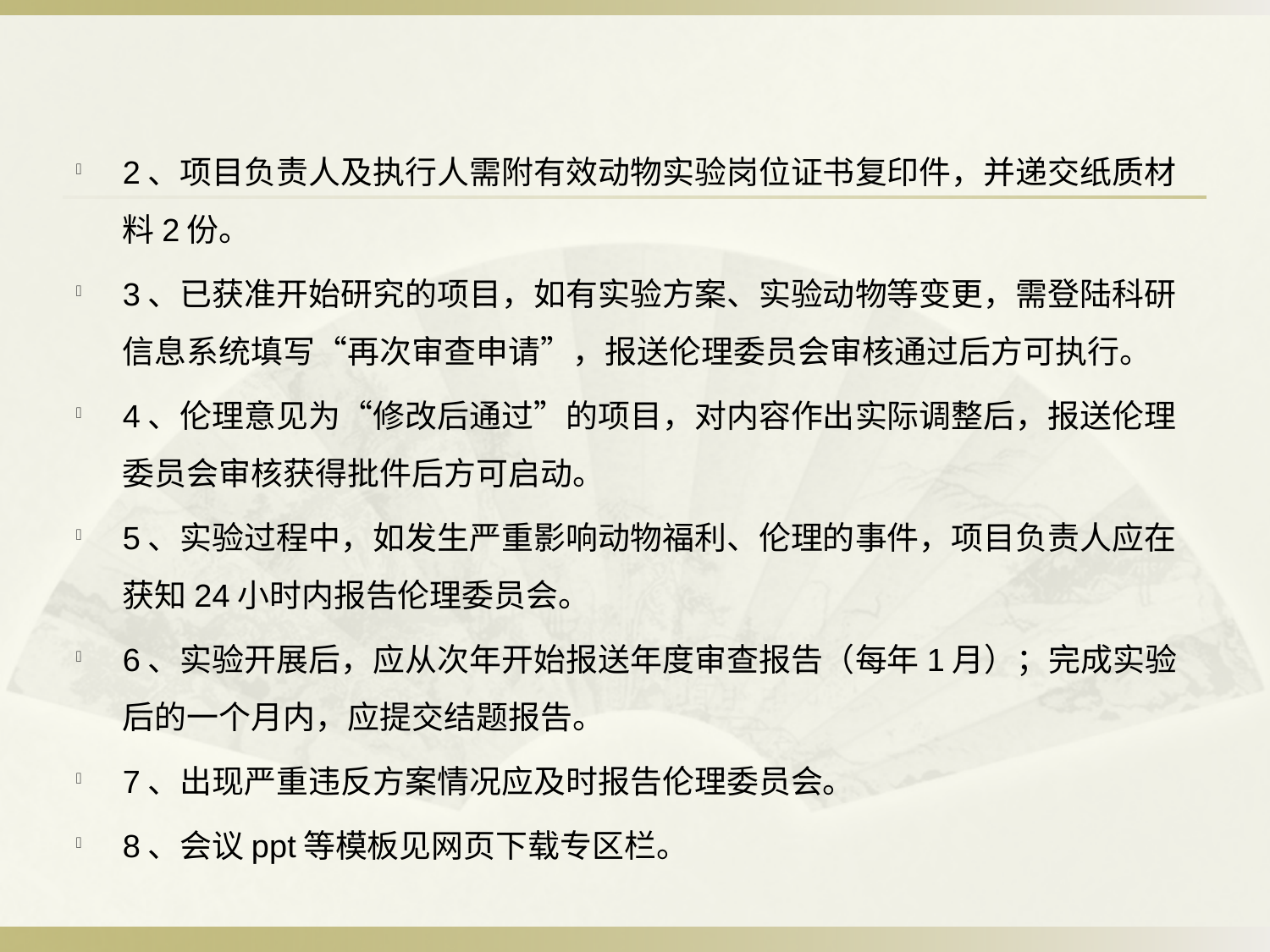

2、项目负责人及执行人需附有效动物实验岗位证书复印件，并递交纸质材料2份。
3、已获准开始研究的项目，如有实验方案、实验动物等变更，需登陆科研信息系统填写“再次审查申请”，报送伦理委员会审核通过后方可执行。
4、伦理意见为“修改后通过”的项目，对内容作出实际调整后，报送伦理委员会审核获得批件后方可启动。
5、实验过程中，如发生严重影响动物福利、伦理的事件，项目负责人应在获知24小时内报告伦理委员会。
6、实验开展后，应从次年开始报送年度审查报告（每年1月）；完成实验后的一个月内，应提交结题报告。
7、出现严重违反方案情况应及时报告伦理委员会。
8、会议ppt等模板见网页下载专区栏。